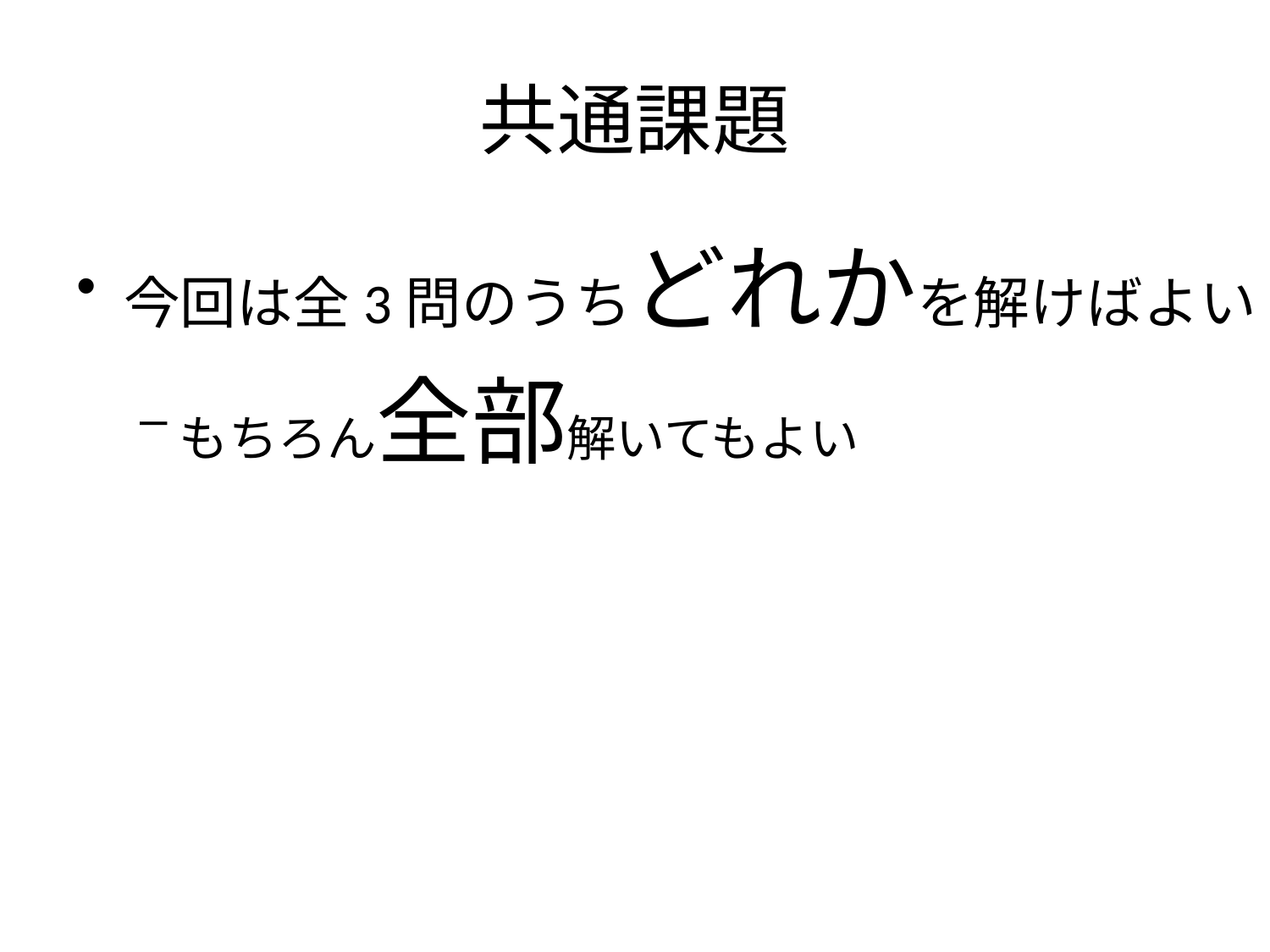

# 共通課題
今回は全3問のうちどれかを解けばよい
もちろん全部解いてもよい